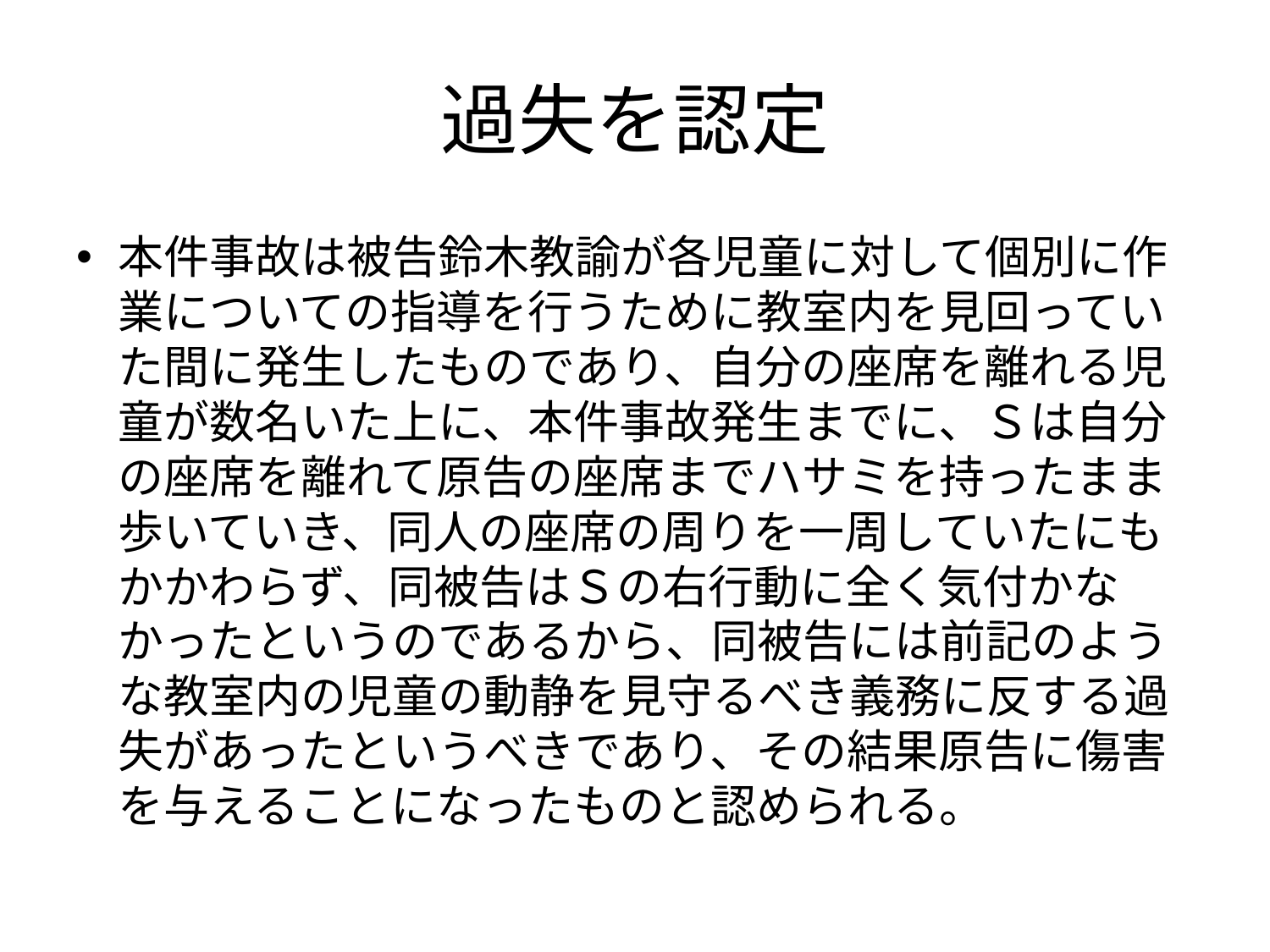

# 過失を認定
本件事故は被告鈴木教諭が各児童に対して個別に作業についての指導を行うために教室内を見回っていた間に発生したものであり、自分の座席を離れる児童が数名いた上に、本件事故発生までに、Ｓは自分の座席を離れて原告の座席までハサミを持ったまま歩いていき、同人の座席の周りを一周していたにもかかわらず、同被告はＳの右行動に全く気付かなかったというのであるから、同被告には前記のような教室内の児童の動静を見守るべき義務に反する過失があったというべきであり、その結果原告に傷害を与えることになったものと認められる。